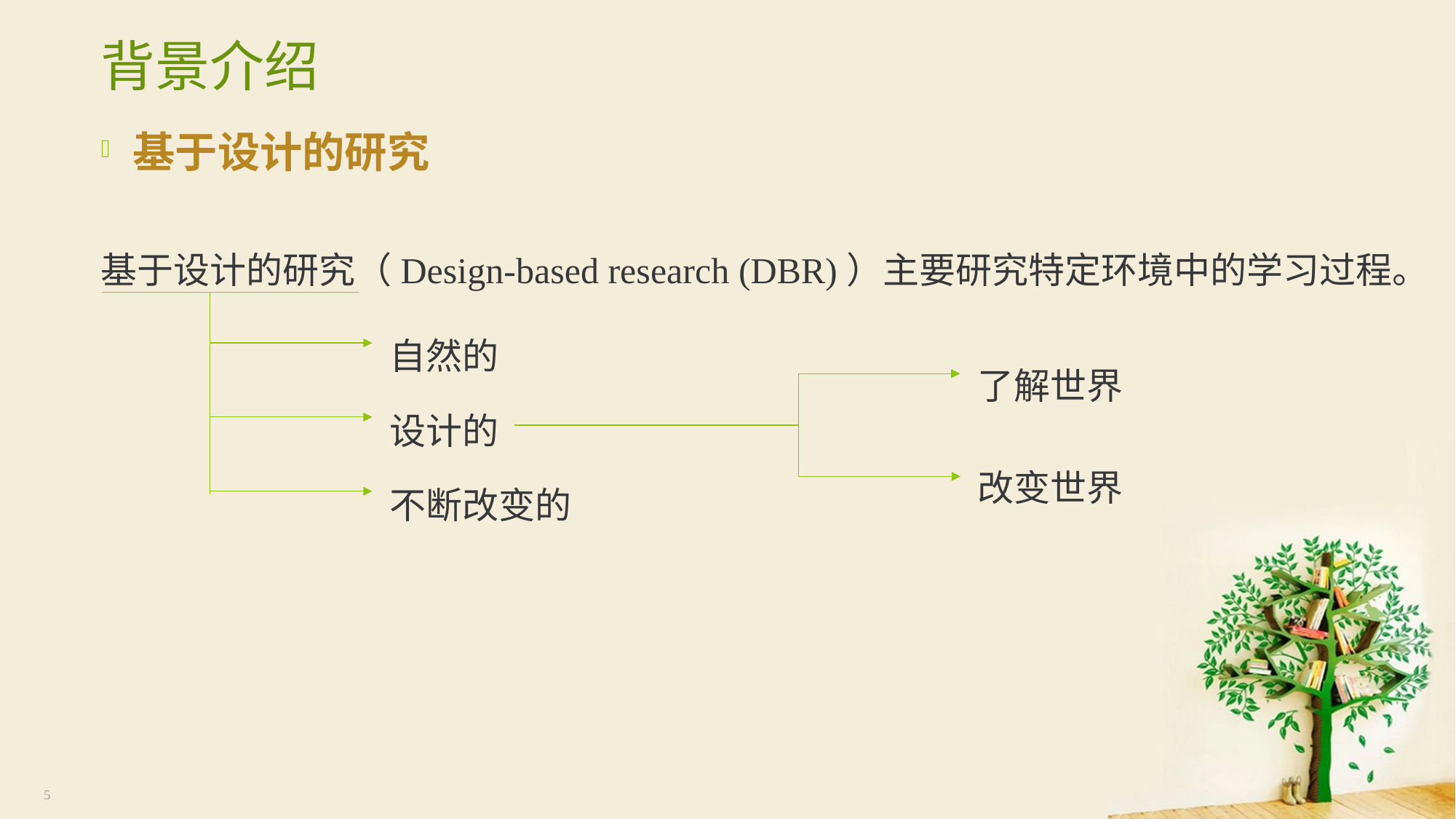

# 背景介绍
基于设计的研究
基于设计的研究（Design-based research (DBR)）主要研究特定环境中的学习过程。
自然的
了解世界
设计的
改变世界
不断改变的
5